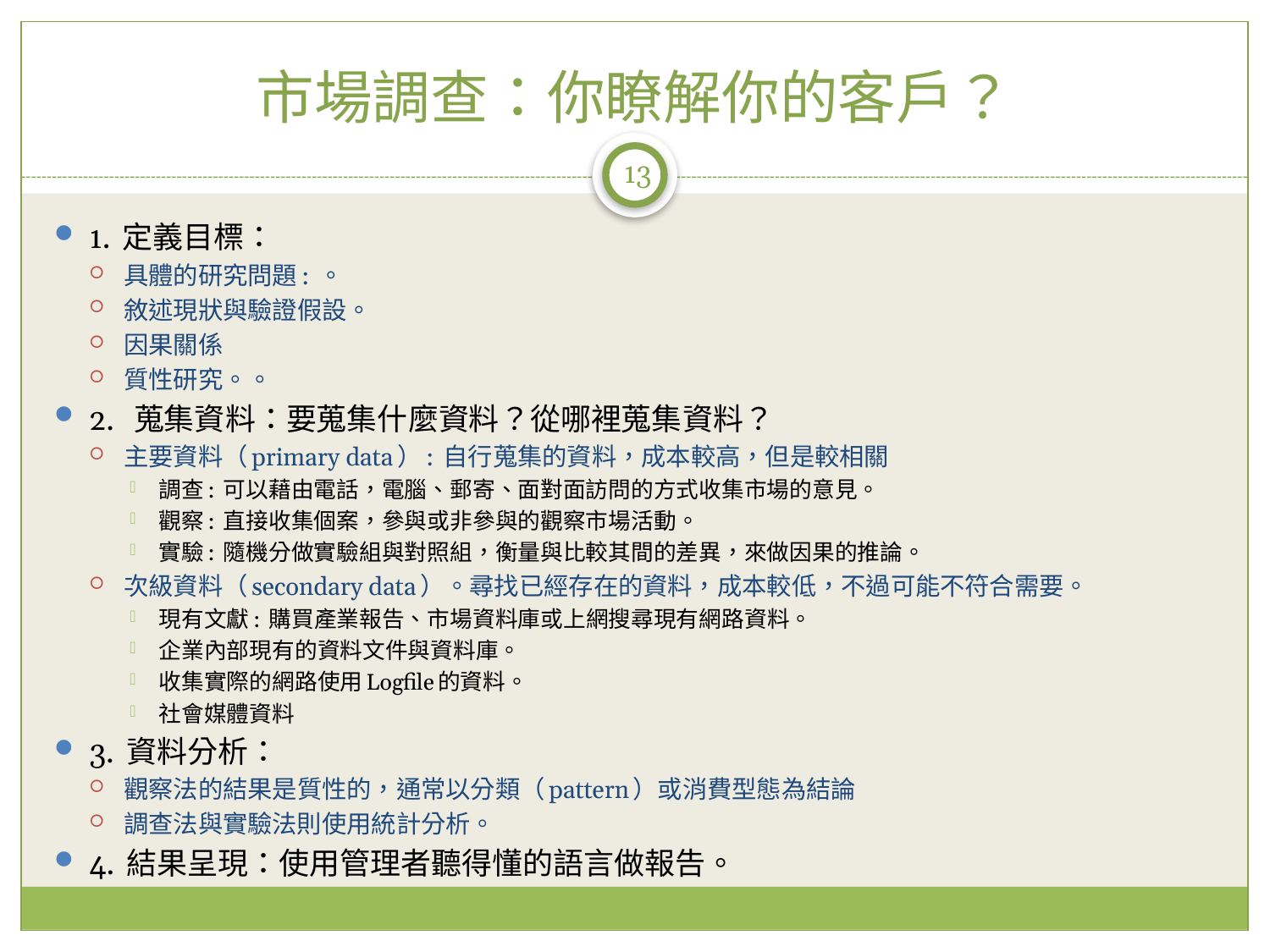

# 市場調查：你瞭解你的客戶？
13
1. 定義目標：
具體的研究問題: 。
敘述現狀與驗證假設。
因果關係
質性研究。。
2.  蒐集資料：要蒐集什麼資料？從哪裡蒐集資料？
主要資料（primary data）: 自行蒐集的資料，成本較高，但是較相關
調查: 可以藉由電話，電腦、郵寄、面對面訪問的方式收集市場的意見。
觀察: 直接收集個案，參與或非參與的觀察市場活動。
實驗: 隨機分做實驗組與對照組，衡量與比較其間的差異，來做因果的推論。
次級資料（secondary data）。尋找已經存在的資料，成本較低，不過可能不符合需要。
現有文獻: 購買產業報告、市場資料庫或上網搜尋現有網路資料。
企業內部現有的資料文件與資料庫。
收集實際的網路使用Logfile的資料。
社會媒體資料
3. 資料分析：
觀察法的結果是質性的，通常以分類（pattern）或消費型態為結論
調查法與實驗法則使用統計分析。
4. 結果呈現：使用管理者聽得懂的語言做報告。